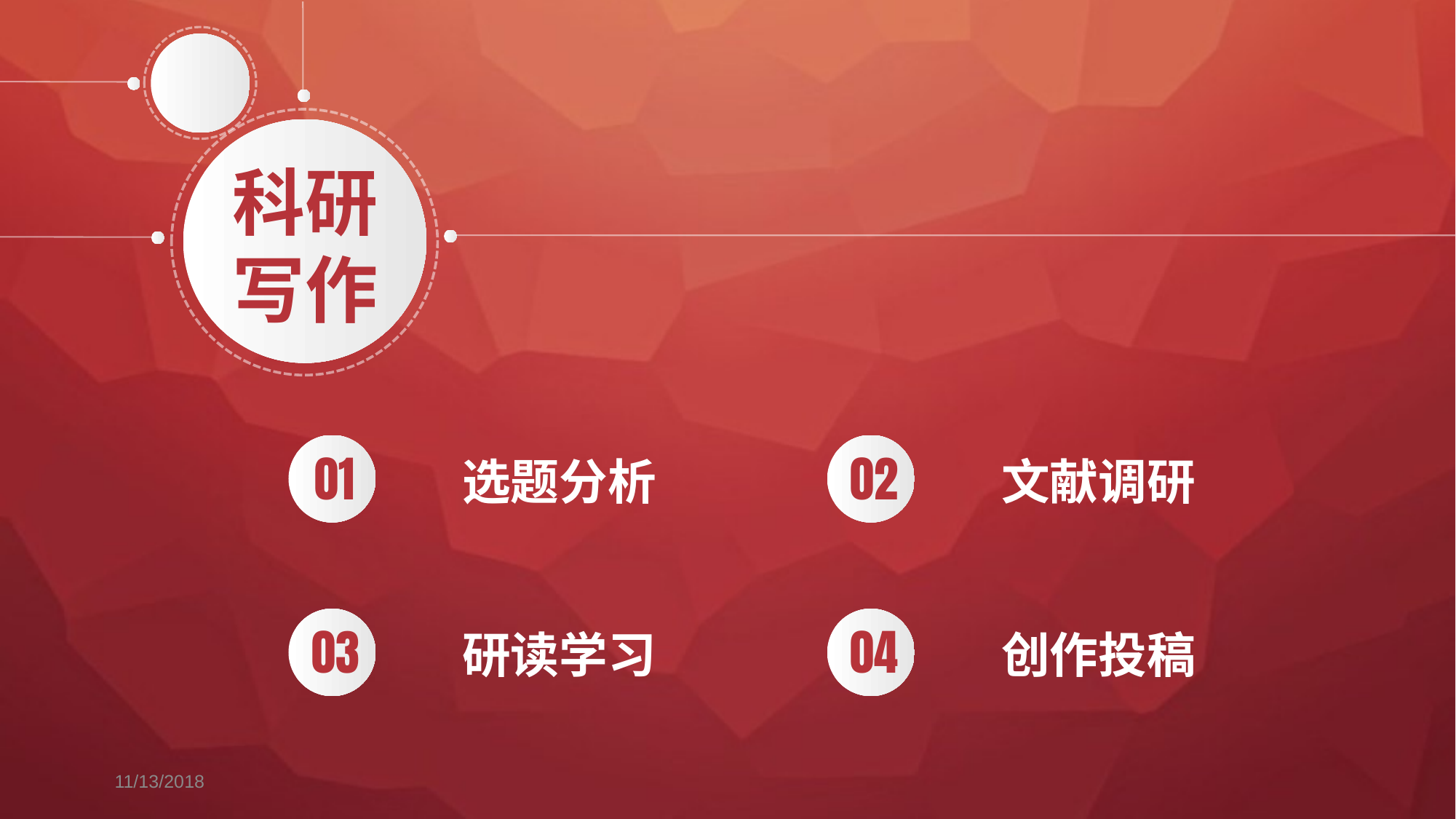

科研
写作

选题分析
文献调研
01
02

研读学习
创作投稿
03
04
11/13/2018